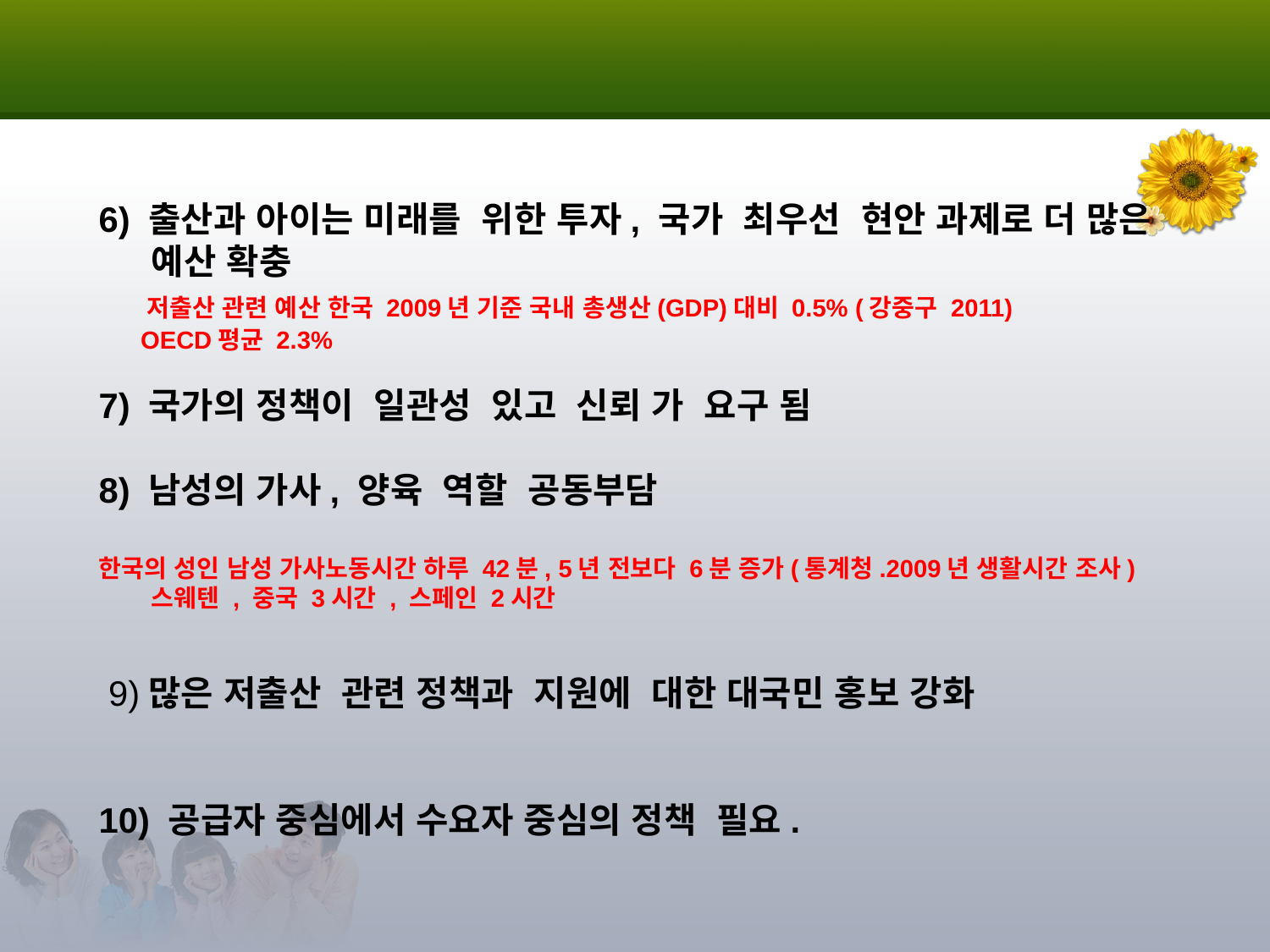

#

6) 출산과 아이는 미래를  위한 투자, 국가  최우선  현안 과제로 더 많은 예산 확충
    저출산 관련 예산 한국 2009년 기준 국내 총생산(GDP)대비 0.5% (강중구 2011)
      OECD평균 2.3%

7) 국가의 정책이  일관성  있고  신뢰 가  요구 됨

8) 남성의 가사, 양육  역할  공동부담

한국의 성인 남성 가사노동시간 하루 42분, 5년 전보다 6분 증가(통계청.2009년 생활시간 조사) 스웨텐 , 중국 3시간 , 스페인 2시간

 9)많은 저출산  관련 정책과  지원에  대한 대국민 홍보 강화

10) 공급자 중심에서 수요자 중심의 정책  필요.